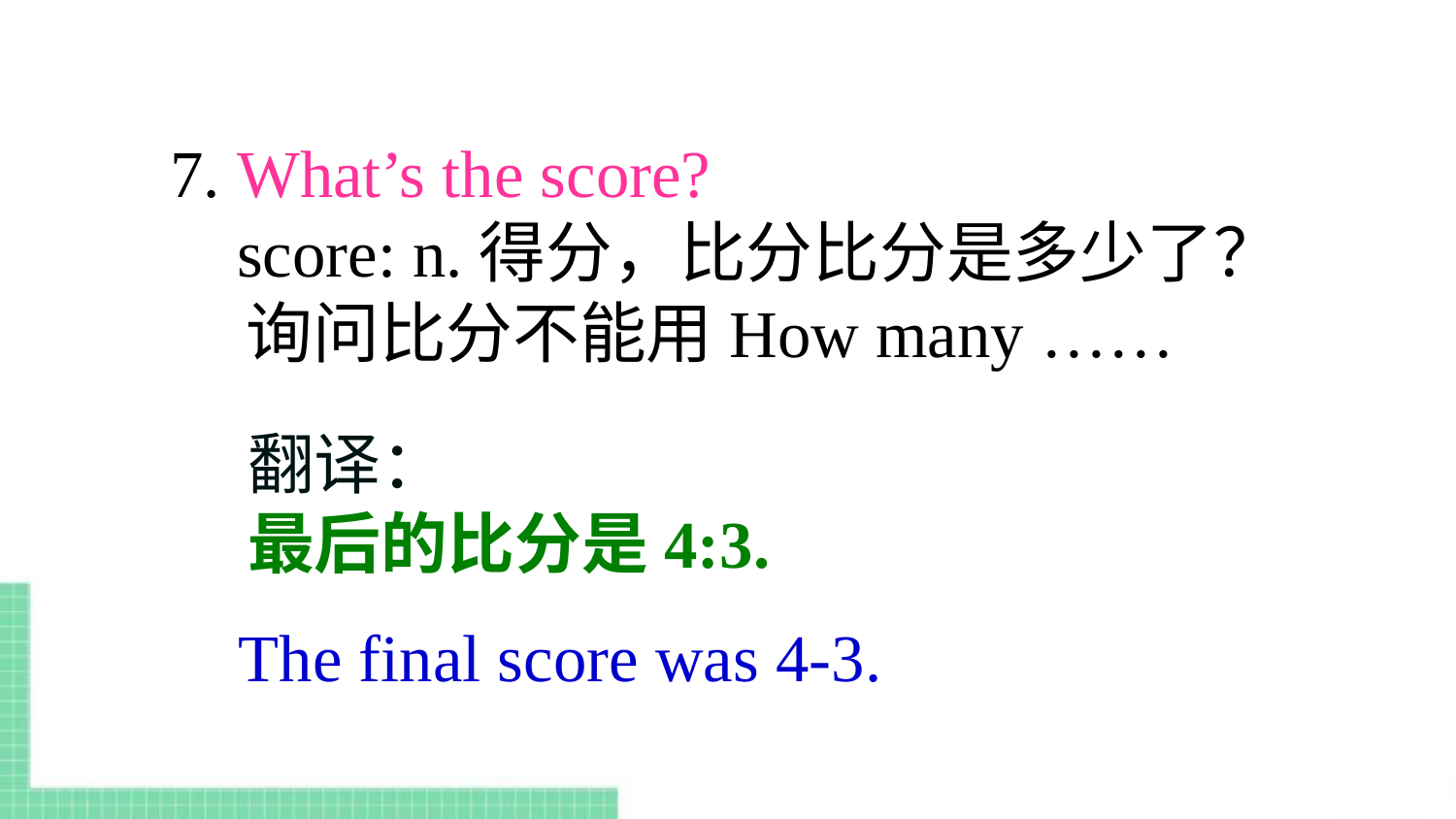

7. What’s the score?
    score: n.得分，比分比分是多少了？
    询问比分不能用How many ……
翻译：
最后的比分是4:3.
The final score was 4-3.